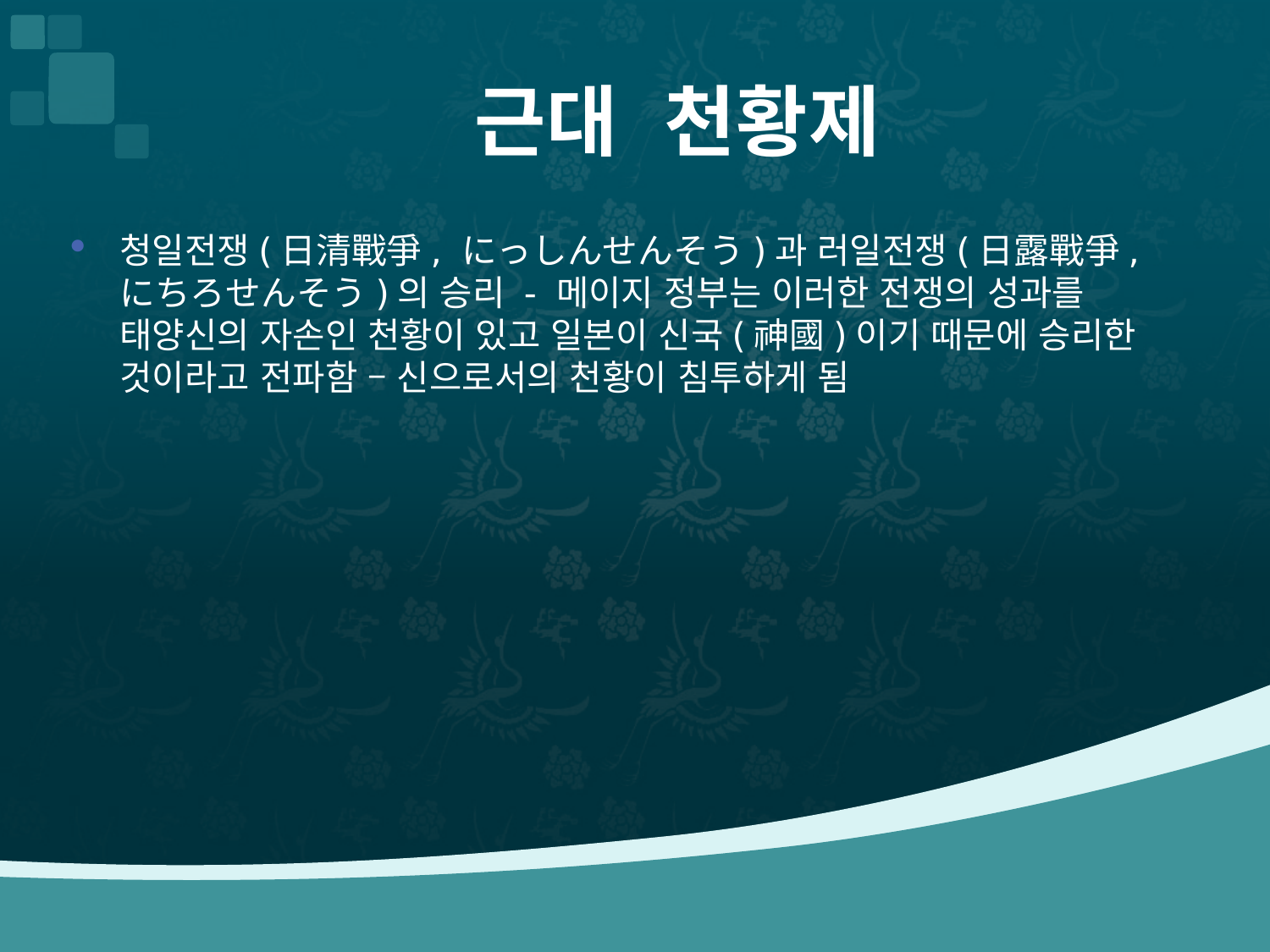

# 근대  천황제
청일전쟁(日清戰爭, にっしんせんそう)과 러일전쟁(日露戰爭, にちろせんそう)의 승리 - 메이지 정부는 이러한 전쟁의 성과를 태양신의 자손인 천황이 있고 일본이 신국(神國)이기 때문에 승리한 것이라고 전파함 – 신으로서의 천황이 침투하게 됨